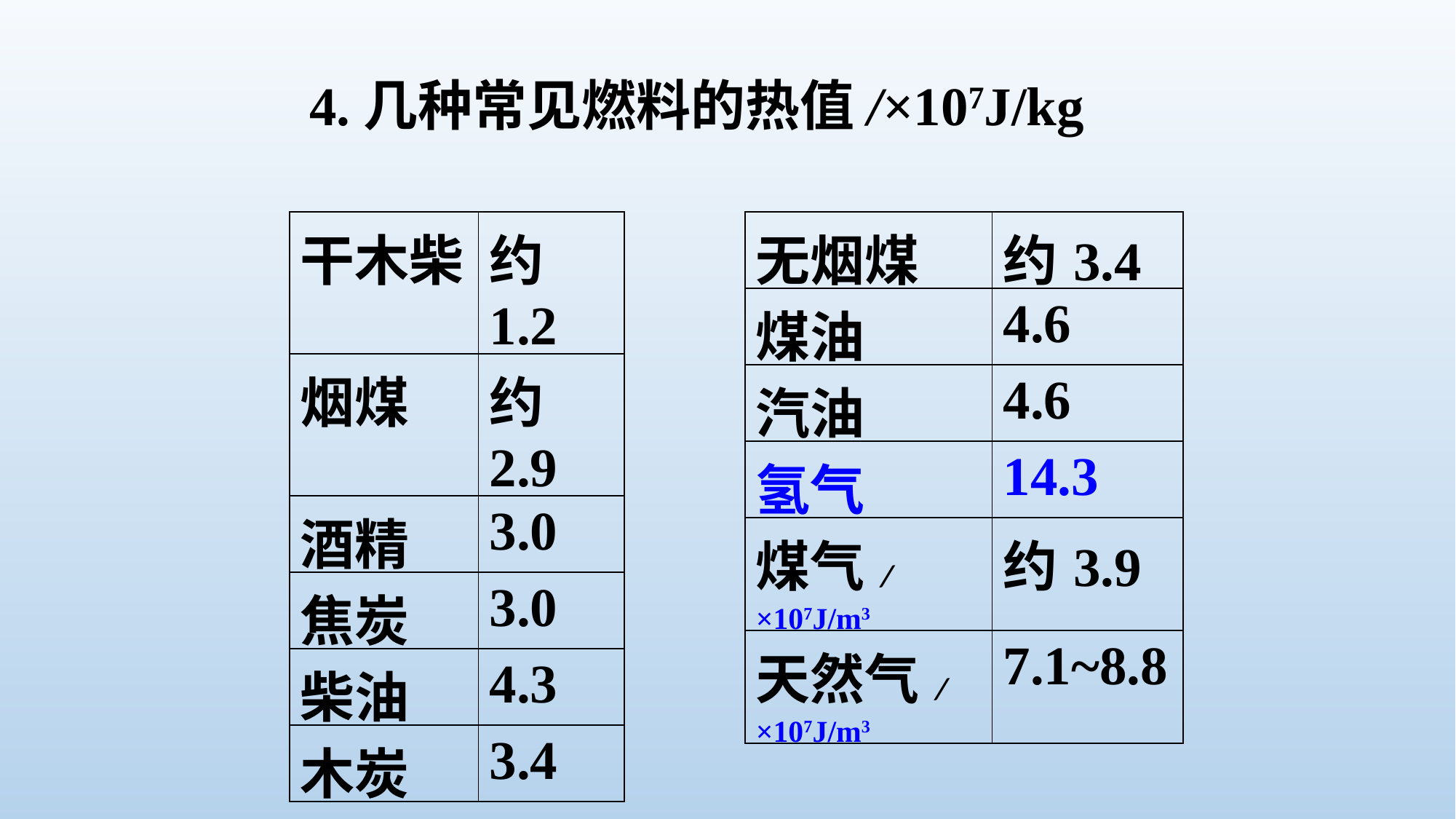

4.几种常见燃料的热值/×107J/kg
| 干木柴 | 约1.2 |
| --- | --- |
| 烟煤 | 约2.9 |
| 酒精 | 3.0 |
| 焦炭 | 3.0 |
| 柴油 | 4.3 |
| 木炭 | 3.4 |
| 无烟煤 | 约3.4 |
| --- | --- |
| 煤油 | 4.6 |
| 汽油 | 4.6 |
| 氢气 | 14.3 |
| 煤气/ ×107J/m3 | 约3.9 |
| 天然气/ ×107J/m3 | 7.1~8.8 |